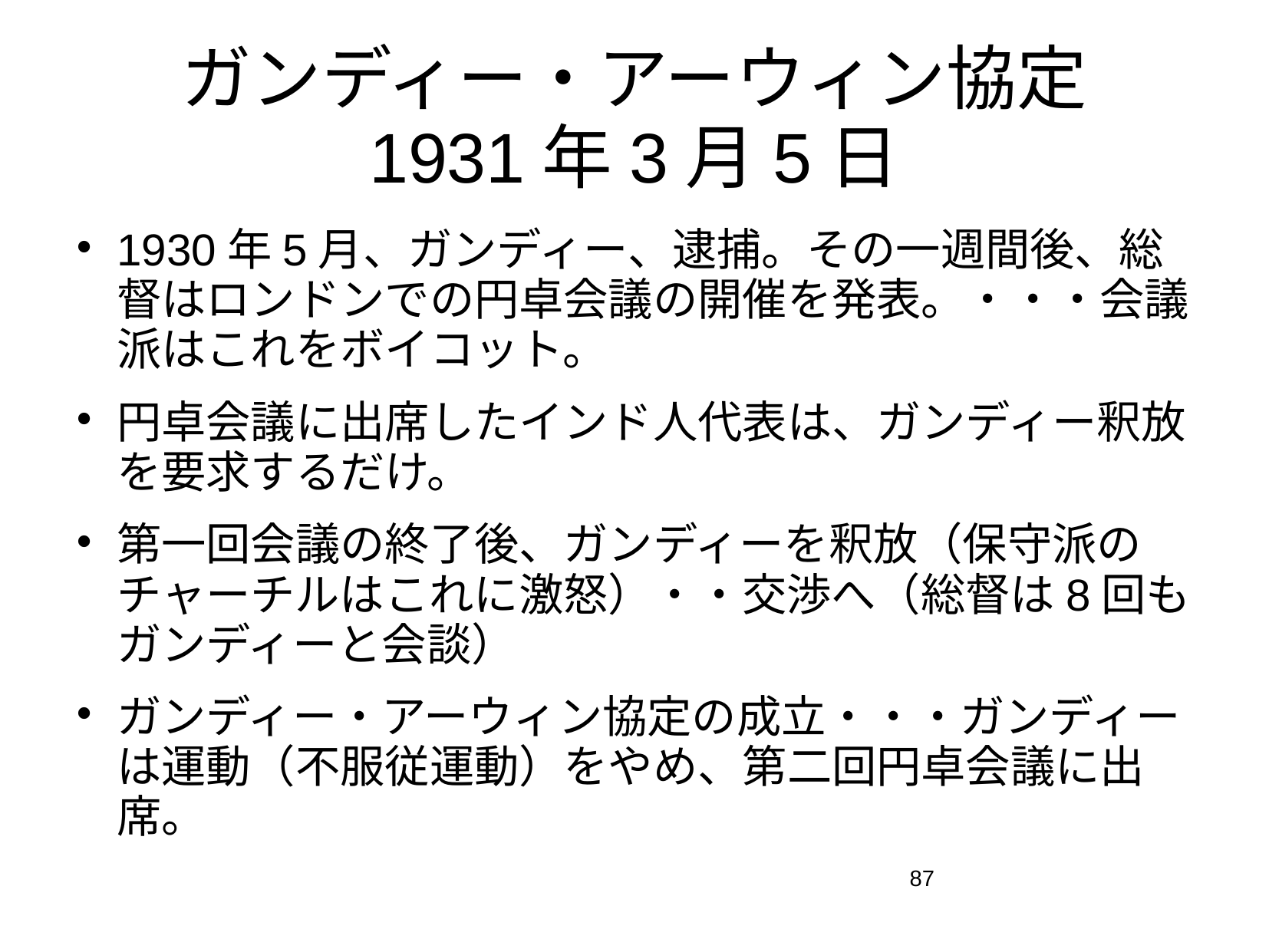

# ガンディー・アーウィン協定 1931年3月5日
1930年5月、ガンディー、逮捕。その一週間後、総督はロンドンでの円卓会議の開催を発表。・・・会議派はこれをボイコット。
円卓会議に出席したインド人代表は、ガンディー釈放を要求するだけ。
第一回会議の終了後、ガンディーを釈放（保守派のチャーチルはこれに激怒）・・交渉へ（総督は8回もガンディーと会談）
ガンディー・アーウィン協定の成立・・・ガンディーは運動（不服従運動）をやめ、第二回円卓会議に出席。
87